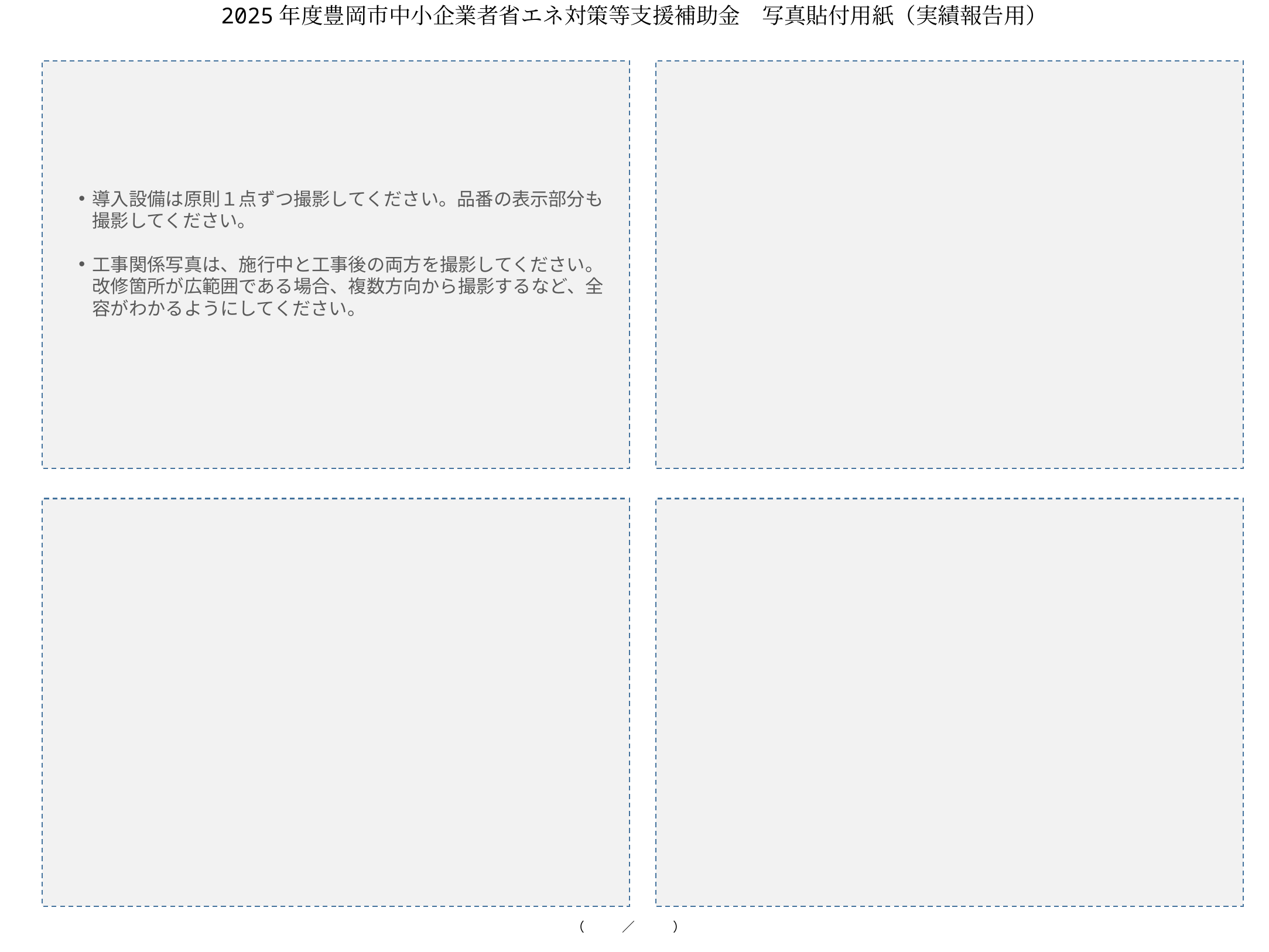

2025年度豊岡市中小企業者省エネ対策等支援補助金　写真貼付用紙（実績報告用）
導入設備は原則１点ずつ撮影してください。品番の表示部分も撮影してください。

工事関係写真は、施行中と工事後の両方を撮影してください。改修箇所が広範囲である場合、複数方向から撮影するなど、全容がわかるようにしてください。

（　　　／　　　）